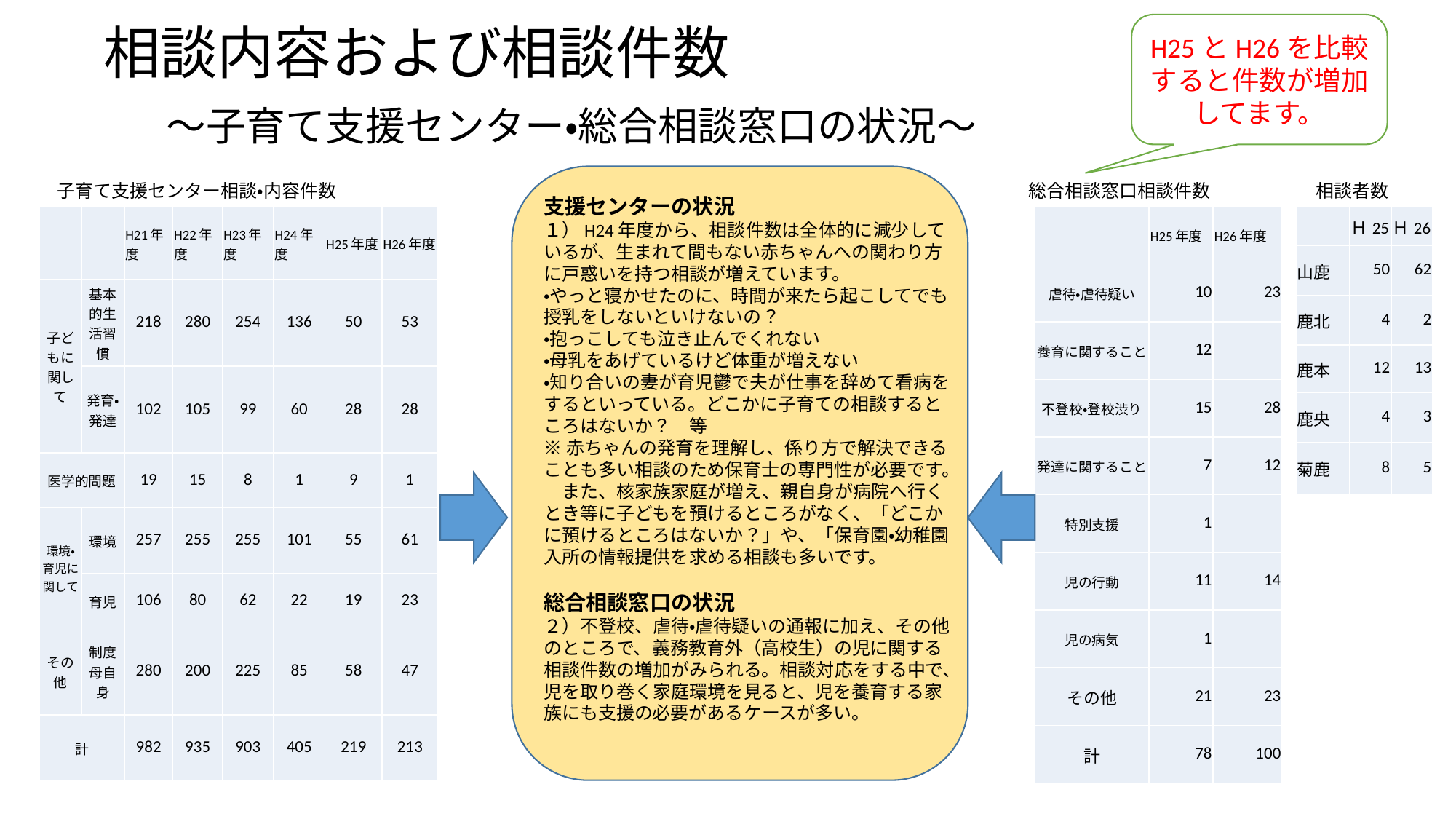

H25とH26を比較すると件数が増加してます。
# 相談内容および相談件数 　～子育て支援センター・総合相談窓口の状況～

子育て支援センター相談・内容件数

相談者数
総合相談窓口相談件数
支援センターの状況
１）H24年度から、相談件数は全体的に減少しているが、生まれて間もない赤ちゃんへの関わり方に戸惑いを持つ相談が増えています。
・やっと寝かせたのに、時間が来たら起こしてでも授乳をしないといけないの？
・抱っこしても泣き止んでくれない
・母乳をあげているけど体重が増えない
・知り合いの妻が育児鬱で夫が仕事を辞めて看病をするといっている。どこかに子育ての相談するところはないか？　等
※赤ちゃんの発育を理解し、係り方で解決できることも多い相談のため保育士の専門性が必要です。
　また、核家族家庭が増え、親自身が病院へ行くとき等に子どもを預けるところがなく、「どこかに預けるところはないか？」や、「保育園・幼稚園入所の情報提供を求める相談も多いです。

総合相談窓口の状況
２）不登校、虐待・虐待疑いの通報に加え、その他のところで、義務教育外（高校生）の児に関する相談件数の増加がみられる。相談対応をする中で、児を取り巻く家庭環境を見ると、児を養育する家族にも支援の必要があるケースが多い。

|  | H25年度 | H26年度 |
| --- | --- | --- |
| 虐待・虐待疑い | 10 | 23 |
| 養育に関すること | 12 |  |
| 不登校・登校渋り | 15 | 28 |
| 発達に関すること | 7 | 12 |
| 特別支援 | 1 |  |
| 児の行動 | 11 | 14 |
| 児の病気 | 1 |  |
| その他 | 21 | 23 |
| 計 | 78 | 100 |
|  | Ｈ25 | Ｈ26 |
| --- | --- | --- |
| 山鹿 | 50 | 62 |
| 鹿北 | 4 | 2 |
| 鹿本 | 12 | 13 |
| 鹿央 | 4 | 3 |
| 菊鹿 | 8 | 5 |
|  |  | H21年度 | H22年度 | H23年度 | H24年度 | H25年度 | H26年度 |
| --- | --- | --- | --- | --- | --- | --- | --- |
| 子どもに関して | 基本的生活習慣 | 218 | 280 | 254 | 136 | 50 | 53 |
|  | 発育・発達 | 102 | 105 | 99 | 60 | 28 | 28 |
| 医学的問題 |  | 19 | 15 | 8 | 1 | 9 | 1 |
| 環境・育児に関して | 環境 | 257 | 255 | 255 | 101 | 55 | 61 |
|  | 育児 | 106 | 80 | 62 | 22 | 19 | 23 |
| その他 | 制度 母自身 | 280 | 200 | 225 | 85 | 58 | 47 |
| 計 |  | 982 | 935 | 903 | 405 | 219 | 213 |